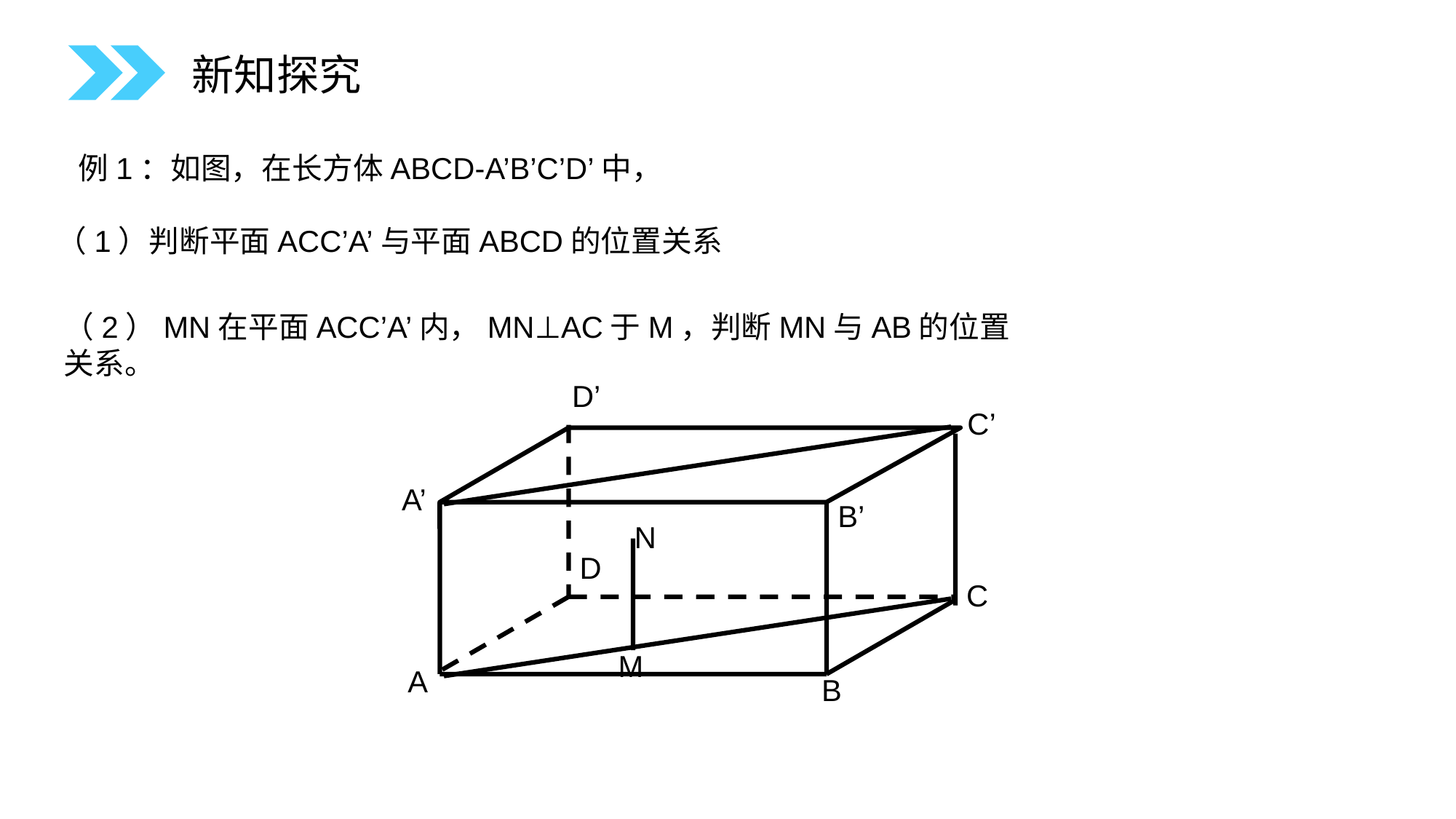

巩固应用
新知探究
例1：如图，在长方体ABCD-A’B’C’D’中，
（1）判断平面ACC’A’与平面ABCD的位置关系
（2）MN在平面ACC’A’内，MN⊥AC于M，判断MN与AB的位置关系。
D’
C’

A’
B’

N

D
C

M
A
B